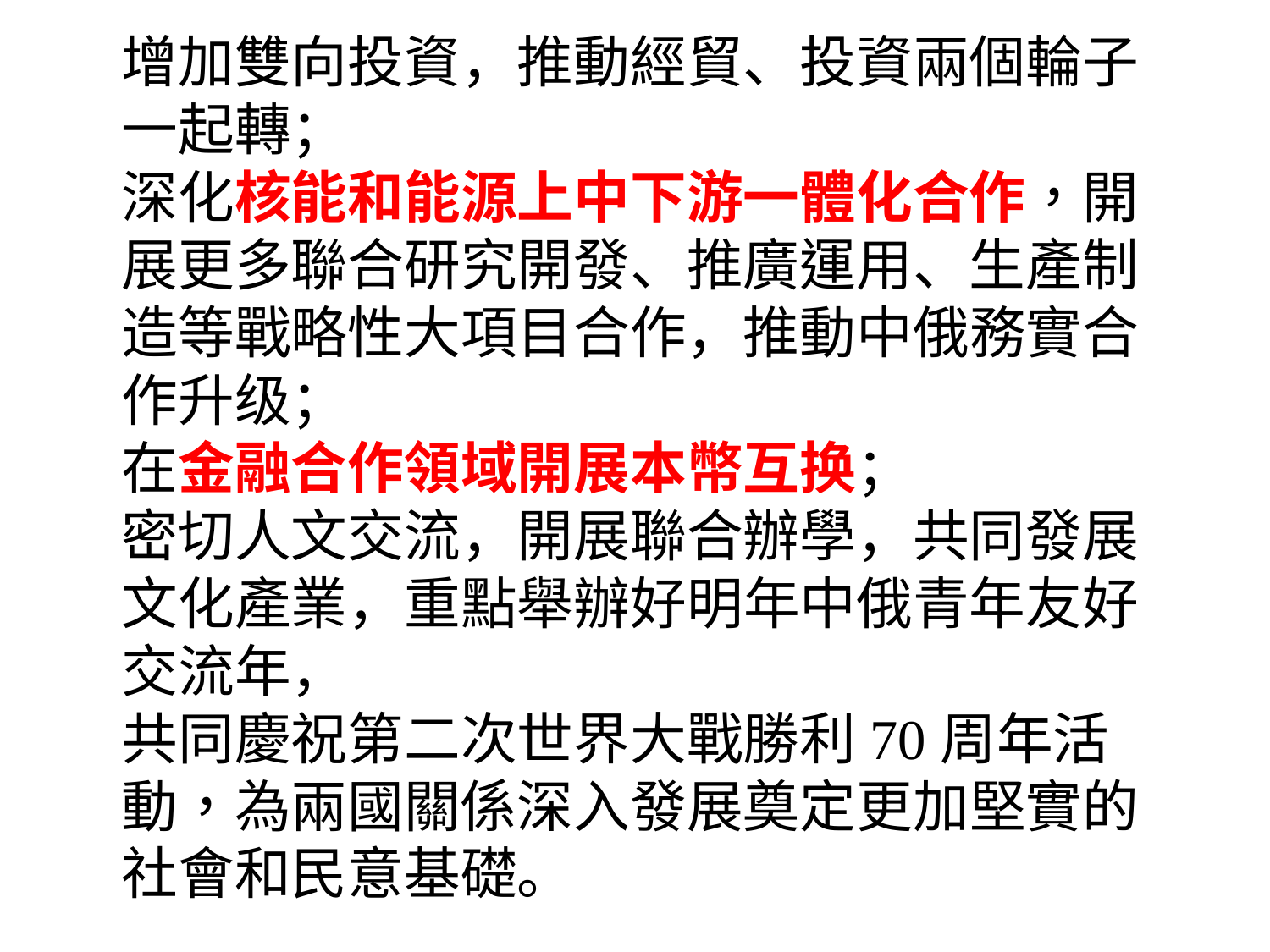

增加雙向投資，推動經貿、投資兩個輪子一起轉；
深化核能和能源上中下游一體化合作，開展更多聯合研究開發、推廣運用、生產制造等戰略性大項目合作，推動中俄務實合作升级；
在金融合作領域開展本幣互换；
密切人文交流，開展聯合辦學，共同發展文化產業，重點舉辦好明年中俄青年友好交流年，
共同慶祝第二次世界大戰勝利70周年活動，為兩國關係深入發展奠定更加堅實的社會和民意基礎。